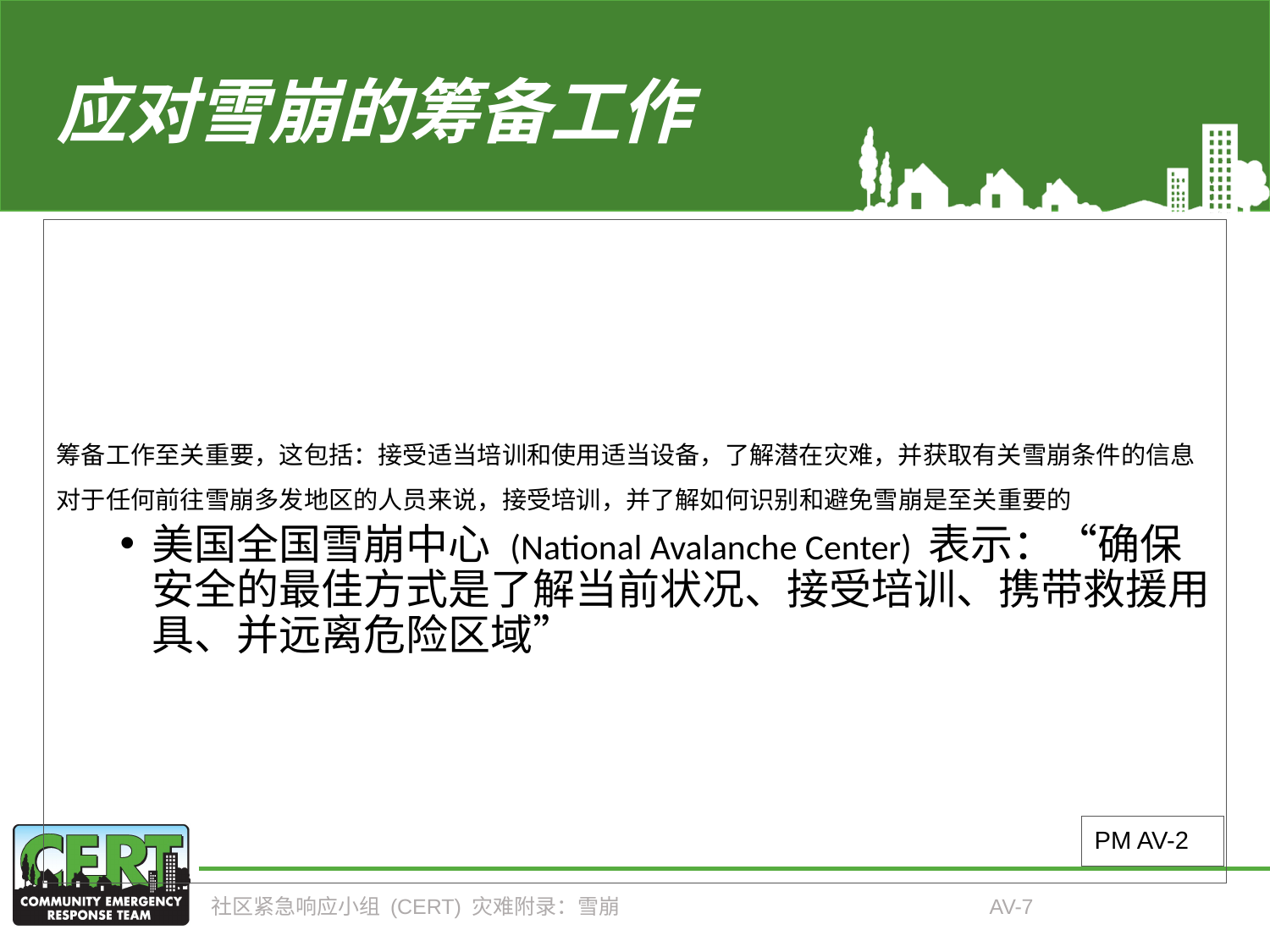

# 应对雪崩的筹备工作
筹备工作至关重要，这包括：接受适当培训和使用适当设备，了解潜在灾难，并获取有关雪崩条件的信息
对于任何前往雪崩多发地区的人员来说，接受培训，并了解如何识别和避免雪崩是至关重要的
美国全国雪崩中心 (National Avalanche Center) 表示：“确保安全的最佳方式是了解当前状况、接受培训、携带救援用具、并远离危险区域”
PM AV-2
社区紧急响应小组 (CERT) 灾难附录：雪崩
AV-7